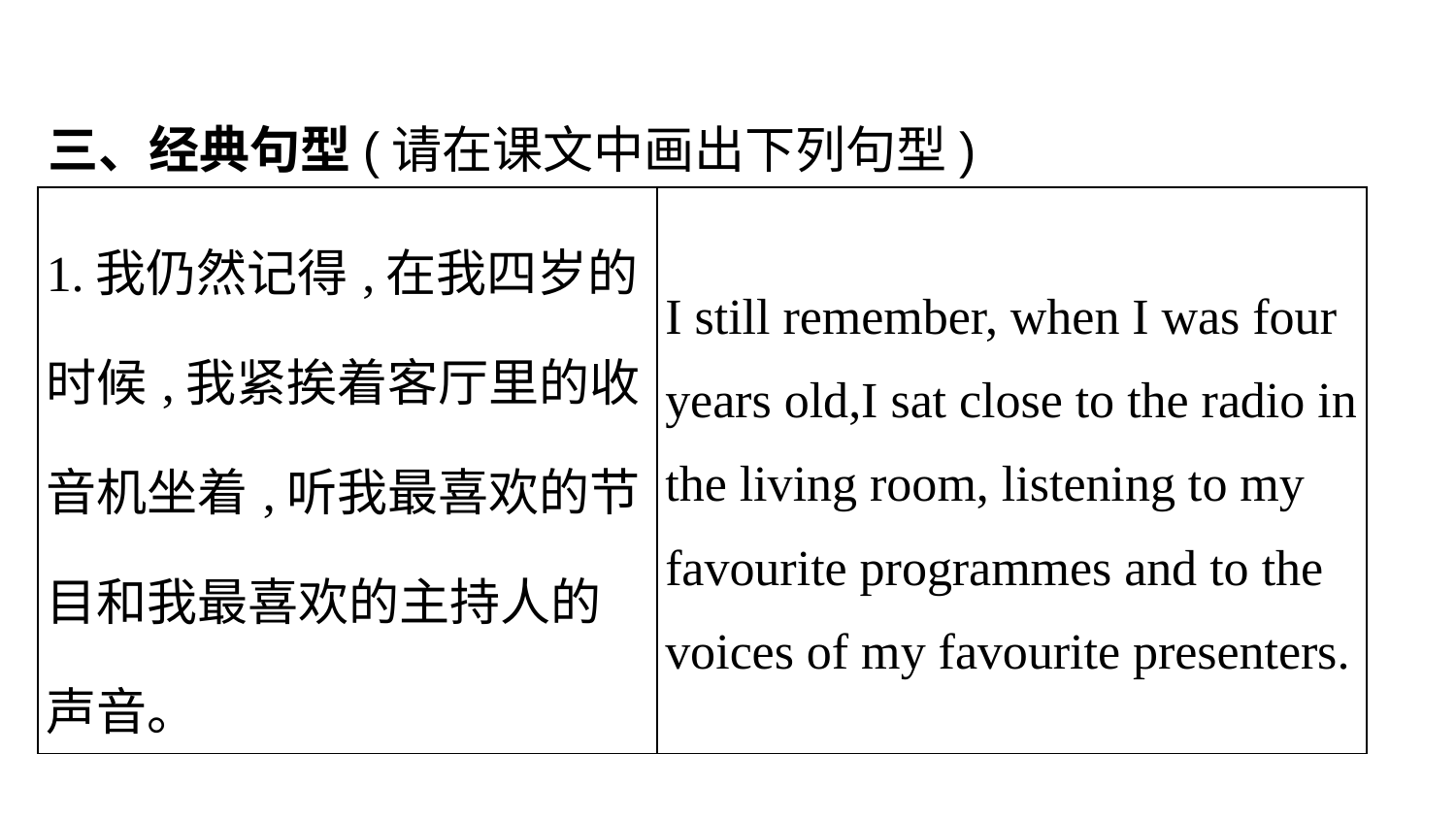

三、经典句型(请在课文中画出下列句型)
| 1.我仍然记得,在我四岁的时候,我紧挨着客厅里的收音机坐着,听我最喜欢的节目和我最喜欢的主持人的声音。 | I still remember, when I was four years old,I sat close to the radio in the living room, listening to my favourite programmes and to the voices of my favourite presenters. |
| --- | --- |